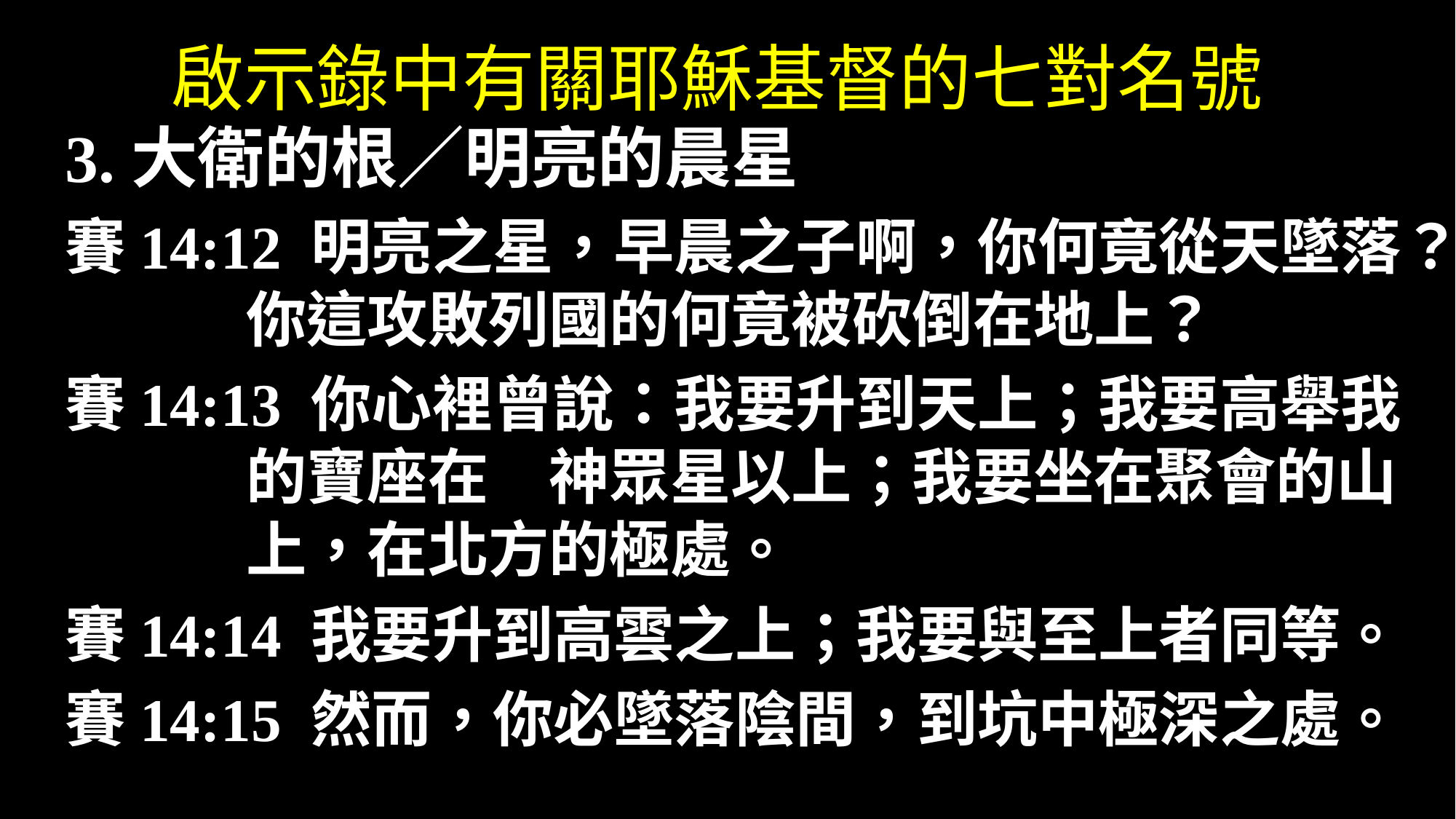

# 啟示錄中有關耶穌基督的七對名號
3.大衛的根／明亮的晨星
賽14:12 明亮之星，早晨之子啊，你何竟從天墜落？你這攻敗列國的何竟被砍倒在地上？
賽14:13 你心裡曾說：我要升到天上；我要高舉我的寶座在　神眾星以上；我要坐在聚會的山上，在北方的極處。
賽14:14 我要升到高雲之上；我要與至上者同等。
賽14:15 然而，你必墜落陰間，到坑中極深之處。